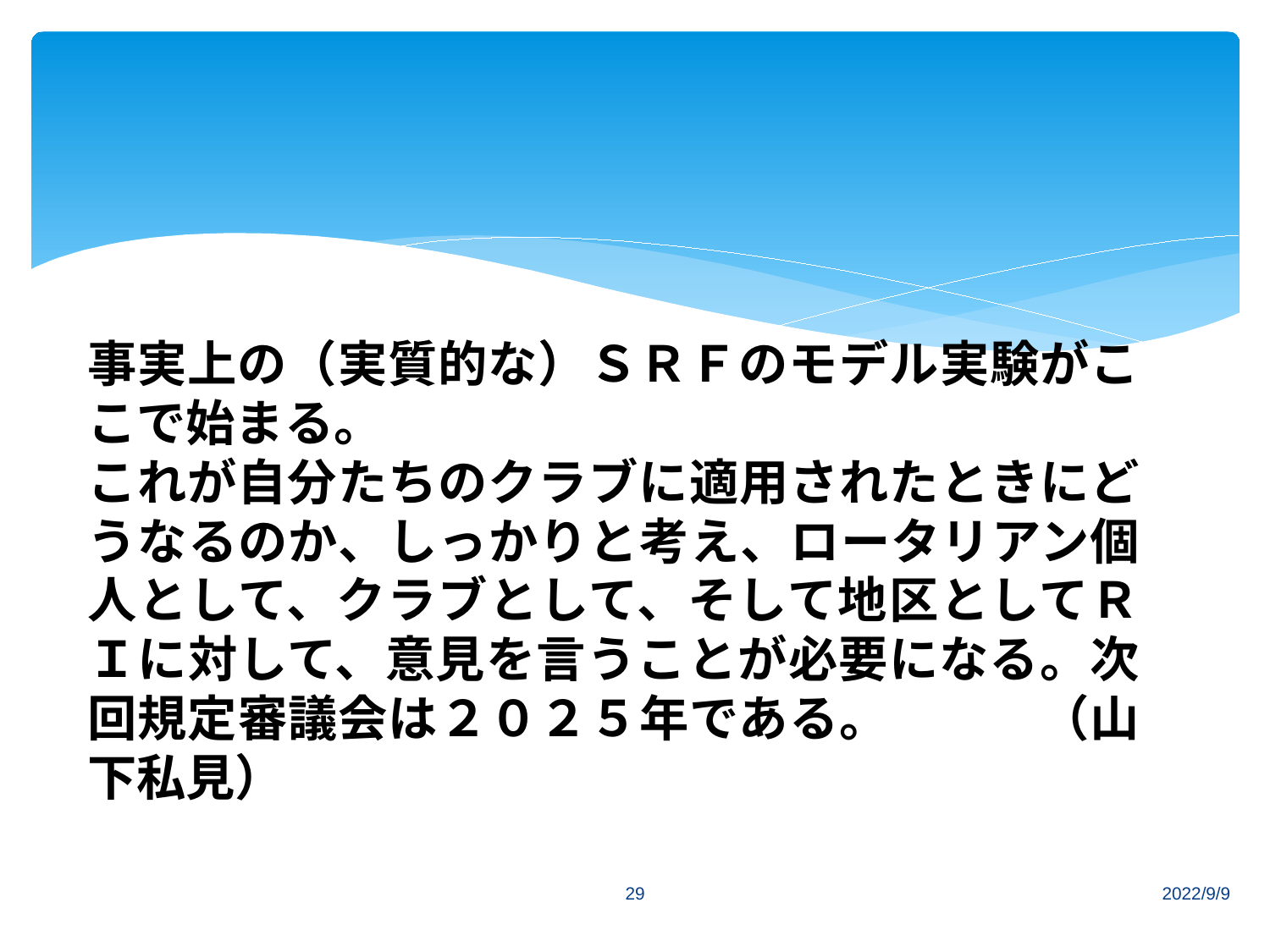

事実上の（実質的な）ＳＲＦのモデル実験がここで始まる。
これが自分たちのクラブに適用されたときにどうなるのか、しっかりと考え、ロータリアン個人として、クラブとして、そして地区としてＲＩに対して、意見を言うことが必要になる。次回規定審議会は２０２５年である。　　　（山下私見）
29
2022/9/9